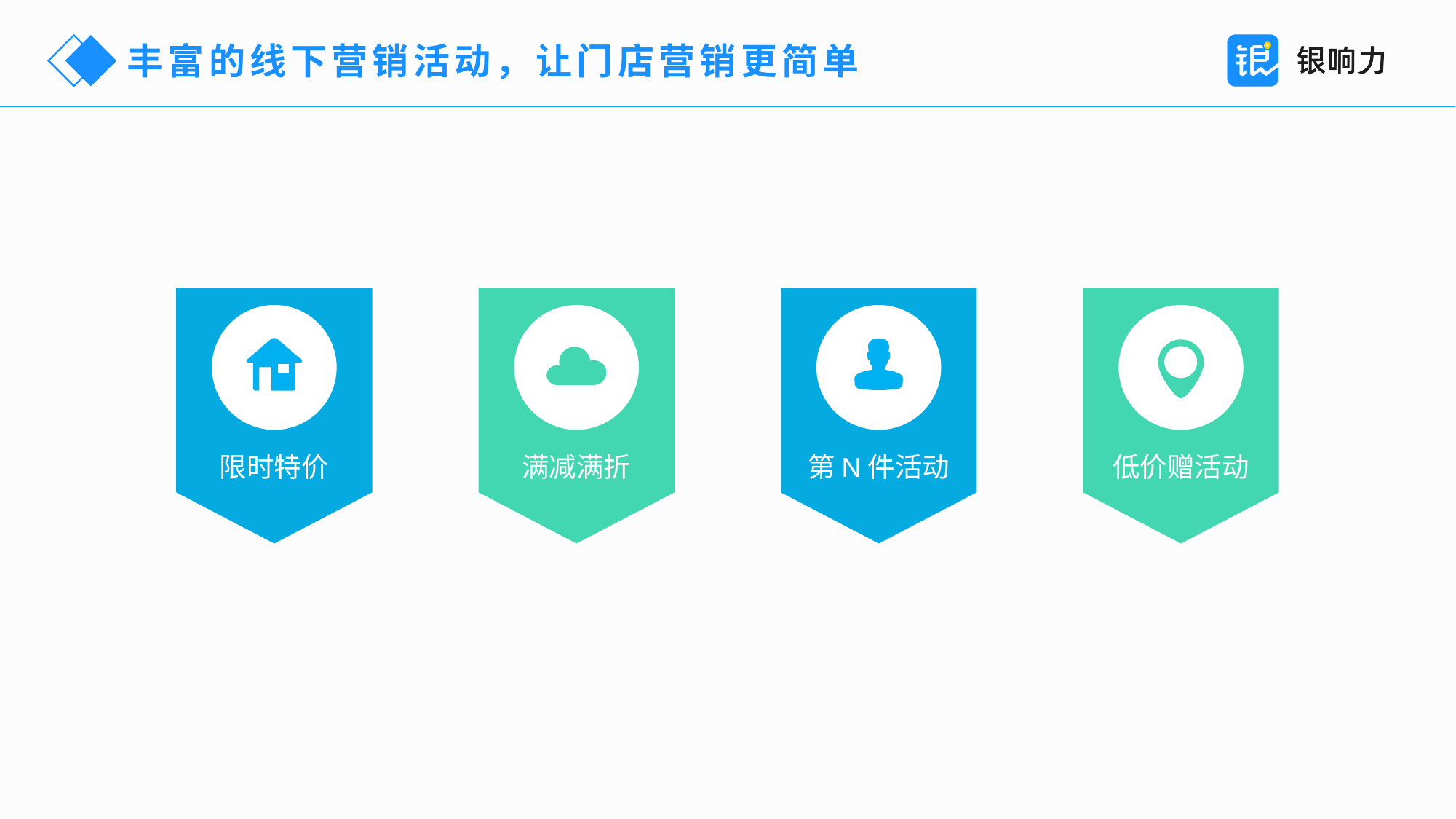

丰富的线下营销活动，让门店营销更简单

限时特价

满减满折

第N件活动

低价赠活动